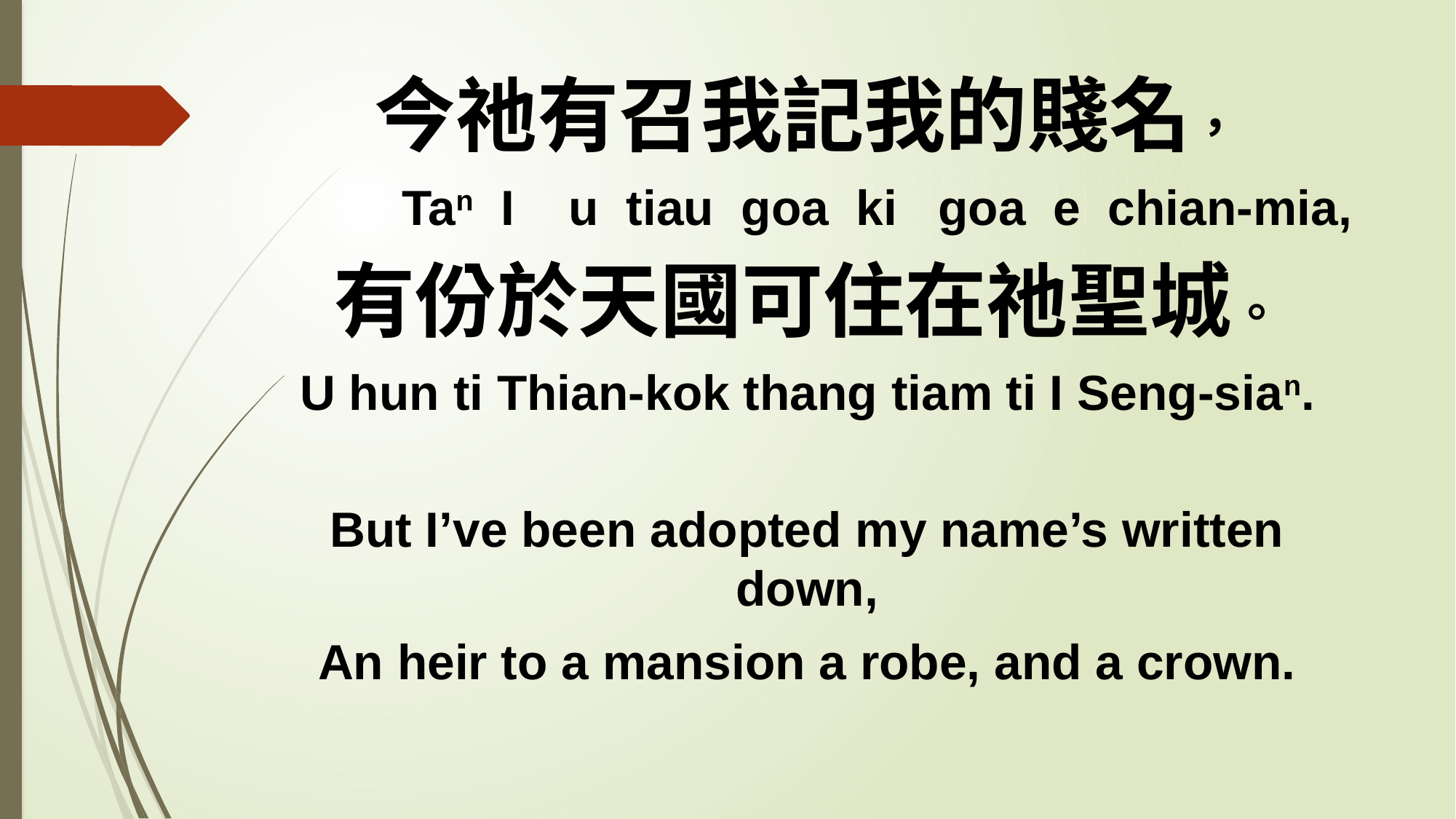

今祂有召我記我的賤名，
           Tan  I    u  tiau  goa  ki   goa  e  chian-mia,
有份於天國可住在祂聖城。
U hun ti Thian-kok thang tiam ti I Seng-sian.

But I’ve been adopted my name’s written down,
An heir to a mansion a robe, and a crown.